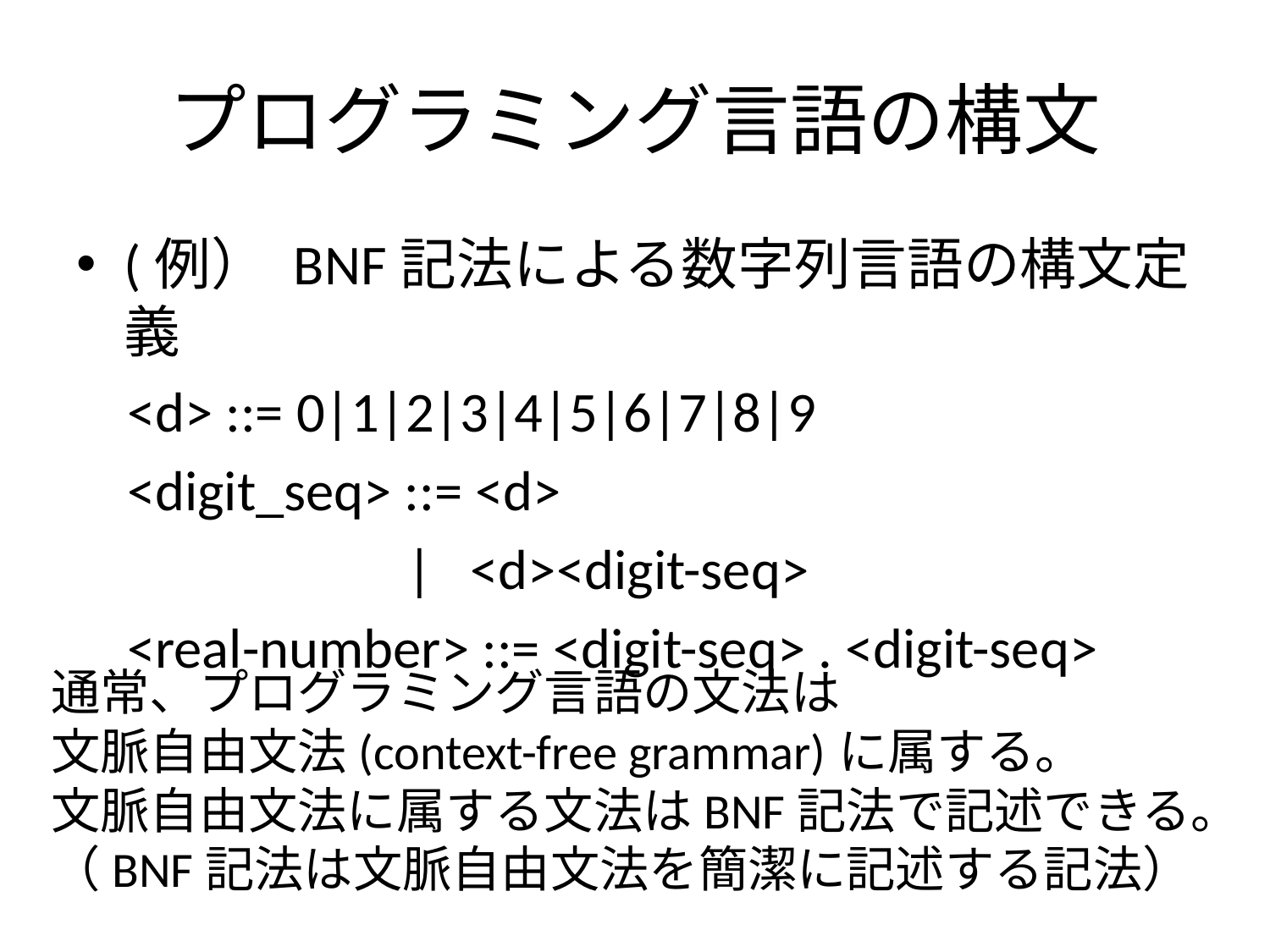

# プログラミング言語の構文
(例） BNF記法による数字列言語の構文定義
    <d> ::= 0|1|2|3|4|5|6|7|8|9
    <digit_seq> ::= <d>
                          |   <d><digit-seq>
    <real-number> ::= <digit-seq> . <digit-seq>

通常、プログラミング言語の文法は
文脈自由文法(context-free grammar)に属する。
文脈自由文法に属する文法はBNF記法で記述できる。
（BNF記法は文脈自由文法を簡潔に記述する記法）